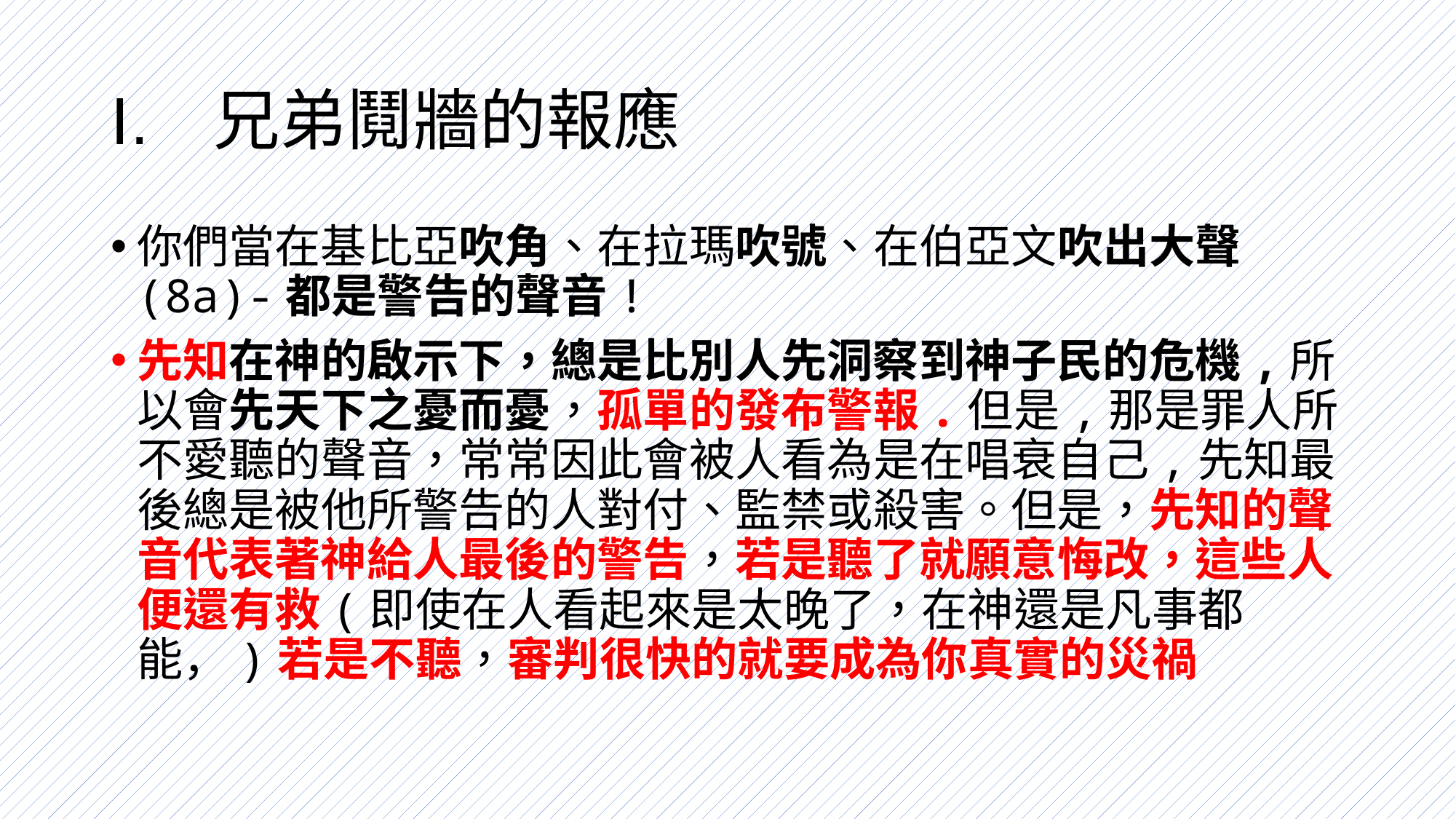

# 兄弟鬩牆的報應
你們當在基比亞吹角、在拉瑪吹號、在伯亞文吹出大聲(8a)-都是警告的聲音!
先知在神的啟示下，總是比別人先洞察到神子民的危機,所以會先天下之憂而憂，孤單的發布警報.但是,那是罪人所不愛聽的聲音，常常因此會被人看為是在唱衰自己,先知最後總是被他所警告的人對付、監禁或殺害。但是，先知的聲音代表著神給人最後的警告，若是聽了就願意悔改，這些人便還有救(即使在人看起來是太晚了，在神還是凡事都能，)若是不聽，審判很快的就要成為你真實的災禍